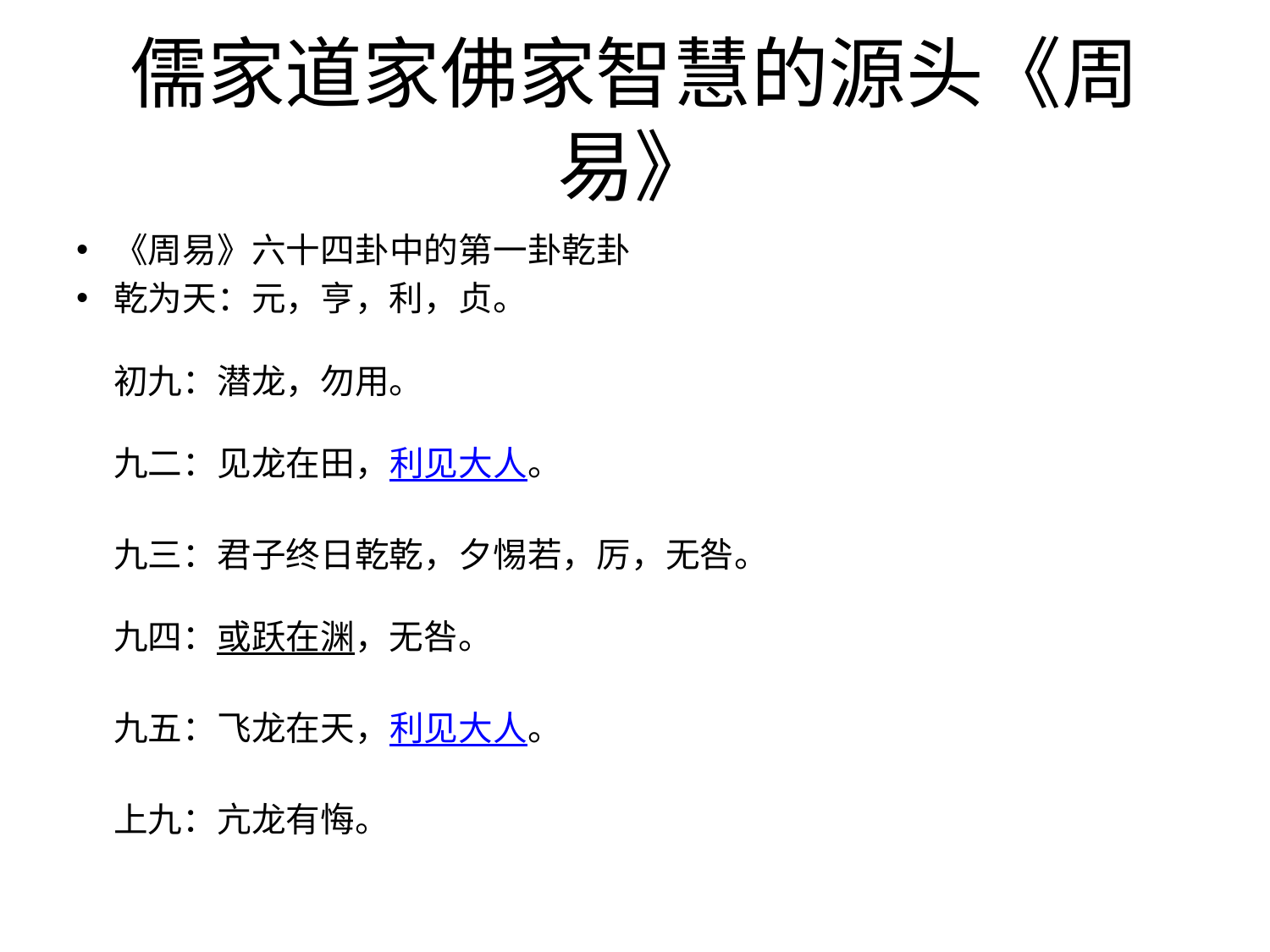

# 儒家道家佛家智慧的源头《周易》
《周易》六十四卦中的第一卦乾卦
乾为天：元，亨，利，贞。
初九：潜龙，勿用。
九二：见龙在田，利见大人。
九三：君子终日乾乾，夕惕若，厉，无咎。
九四：或跃在渊，无咎。
九五：飞龙在天，利见大人。
上九：亢龙有悔。